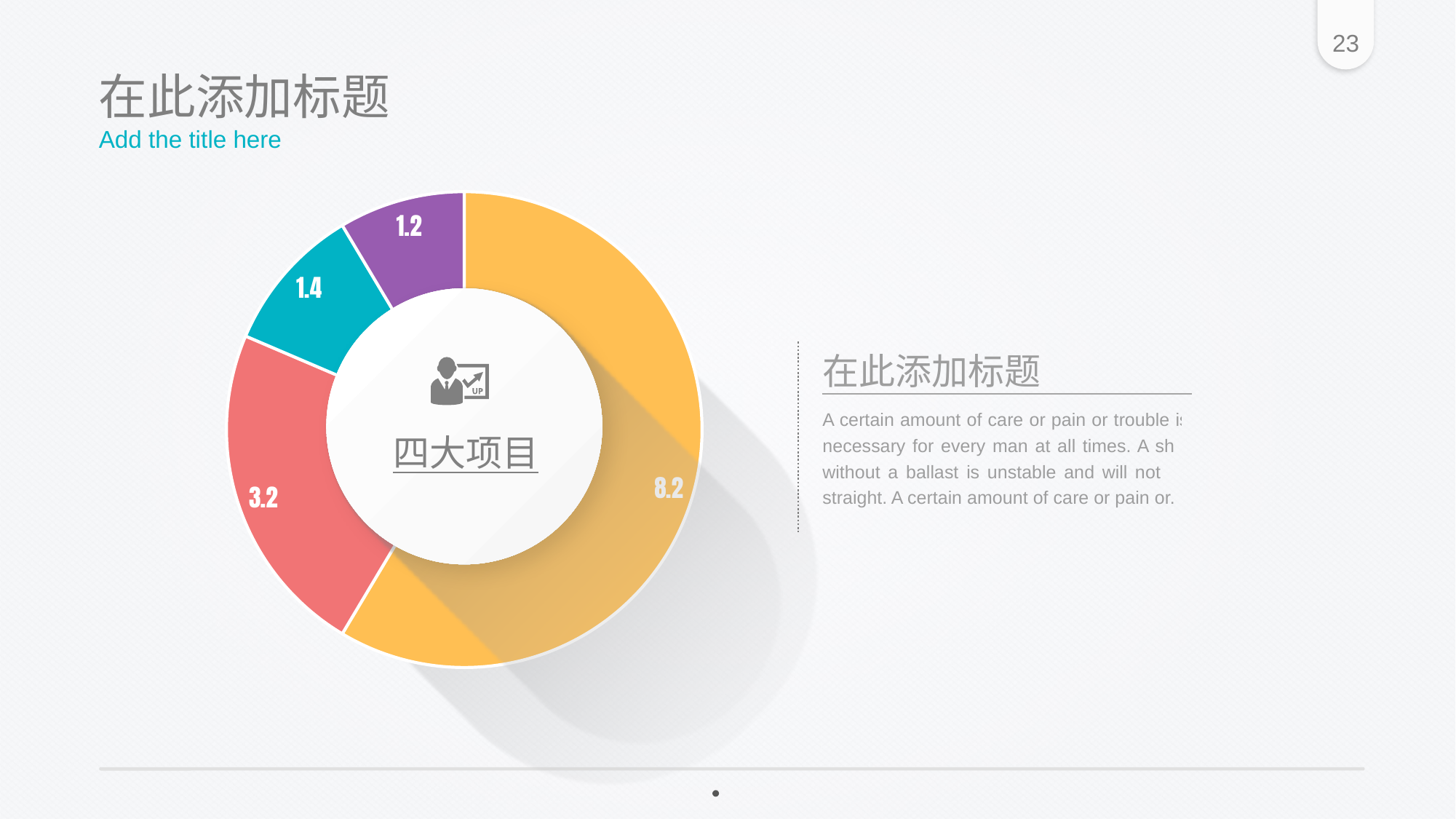

在此添加标题
Add the title here

### Chart

| Category | 销售额 |
|---|---|
| 第一季度 | 8.2 |
| 第二季度 | 3.2 |
| 第三季度 | 1.4 |
| 第四季度 | 1.2 |

在此添加标题
A certain amount of care or pain or trouble is necessary for every man at all times. A ship without a ballast is unstable and will not go straight. A certain amount of care or pain or.

四大项目